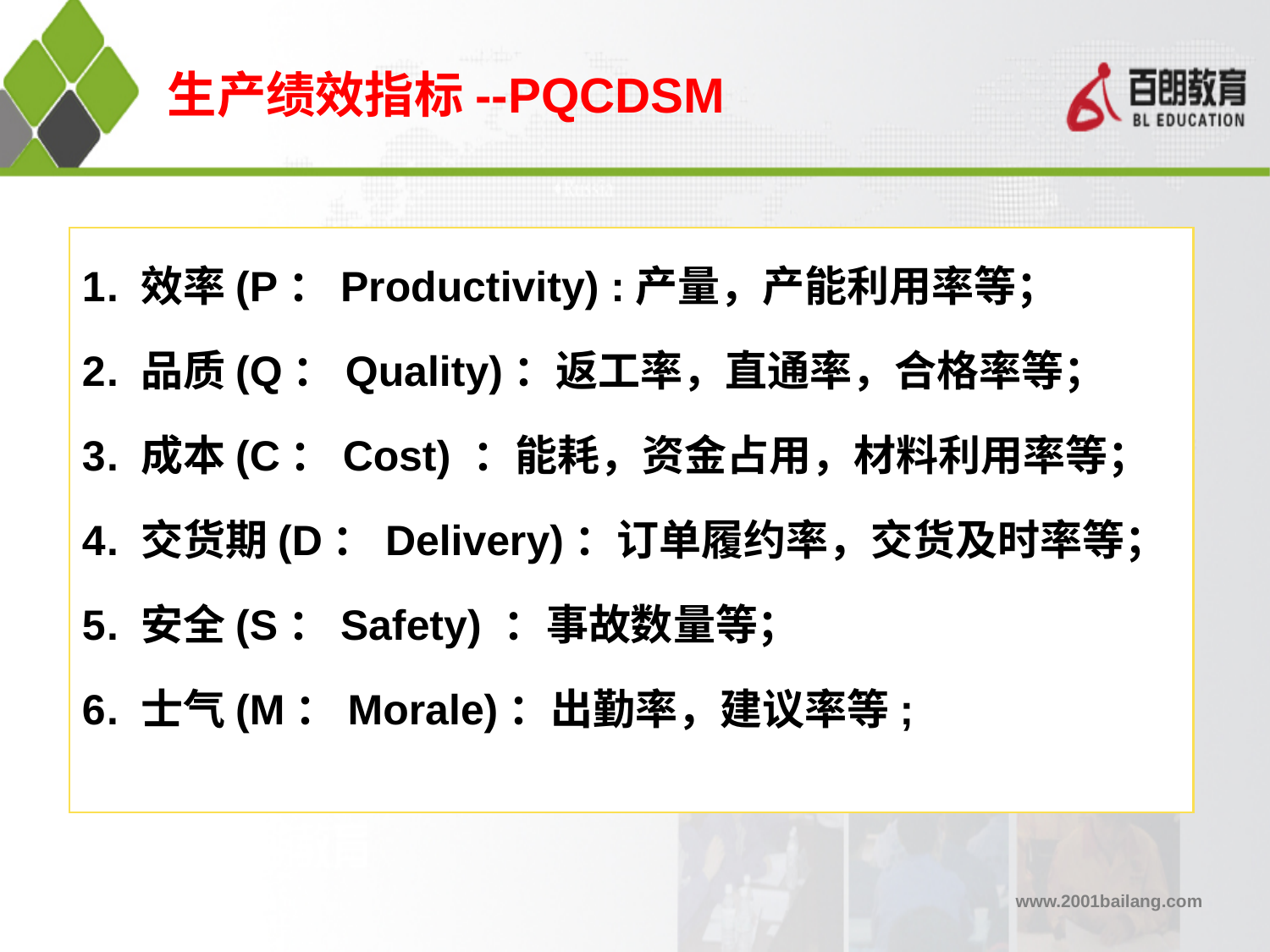

# 生产绩效指标--PQCDSM
效率(P：Productivity) :产量，产能利用率等；
品质(Q：Quality)：返工率，直通率，合格率等；
成本(C：Cost) ：能耗，资金占用，材料利用率等；
交货期(D：Delivery)：订单履约率，交货及时率等；
安全(S：Safety) ：事故数量等；
士气(M：Morale)：出勤率，建议率等;